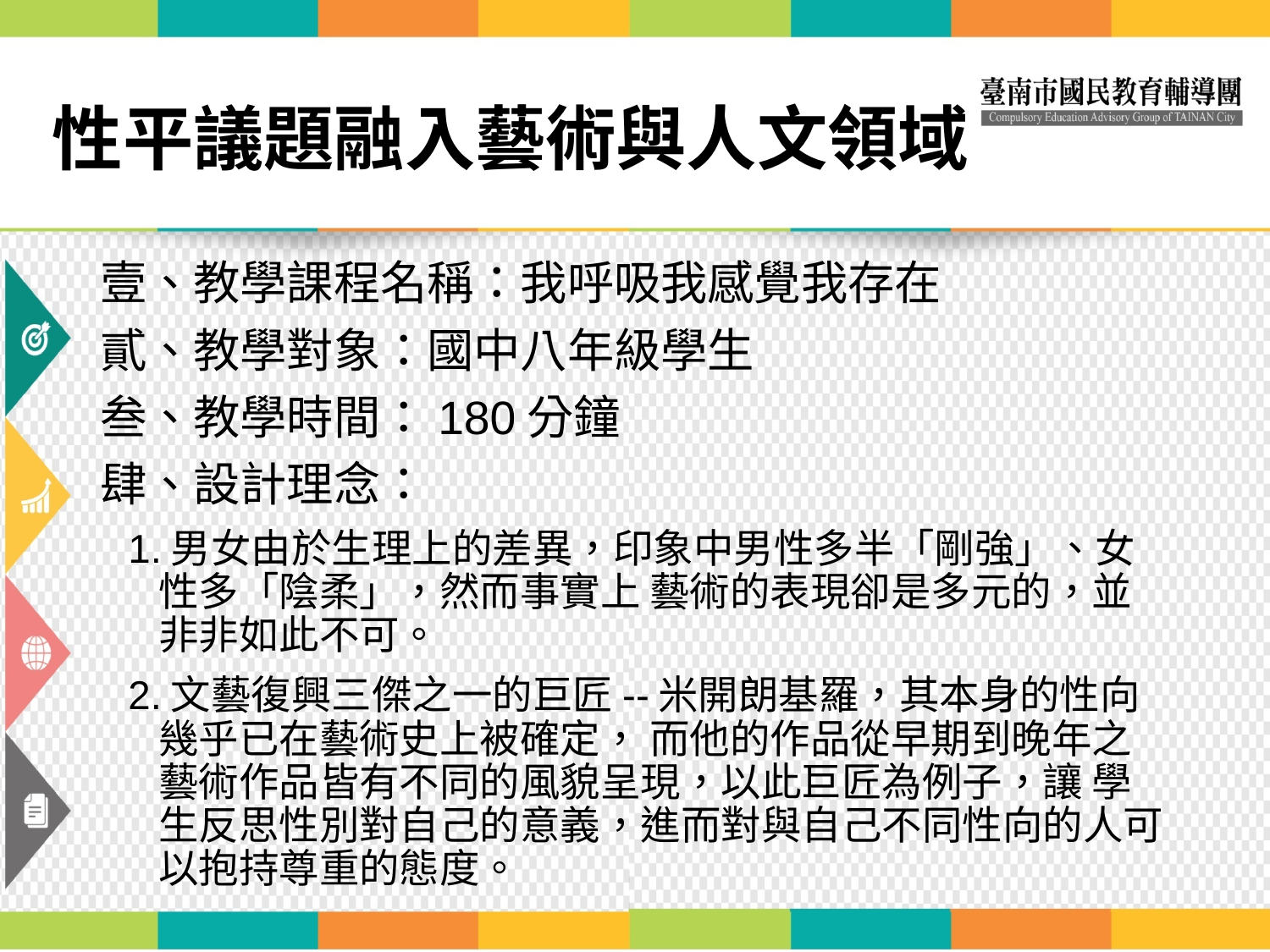

# 性平議題融入藝術與人文領域
壹、教學課程名稱：我呼吸我感覺我存在
貳、教學對象：國中八年級學生
叁、教學時間：180分鐘
肆、設計理念：
1.男女由於生理上的差異，印象中男性多半「剛強」、女性多「陰柔」，然而事實上 藝術的表現卻是多元的，並非非如此不可。
2.文藝復興三傑之一的巨匠--米開朗基羅，其本身的性向幾乎已在藝術史上被確定， 而他的作品從早期到晚年之藝術作品皆有不同的風貌呈現，以此巨匠為例子，讓 學生反思性別對自己的意義，進而對與自己不同性向的人可以抱持尊重的態度。